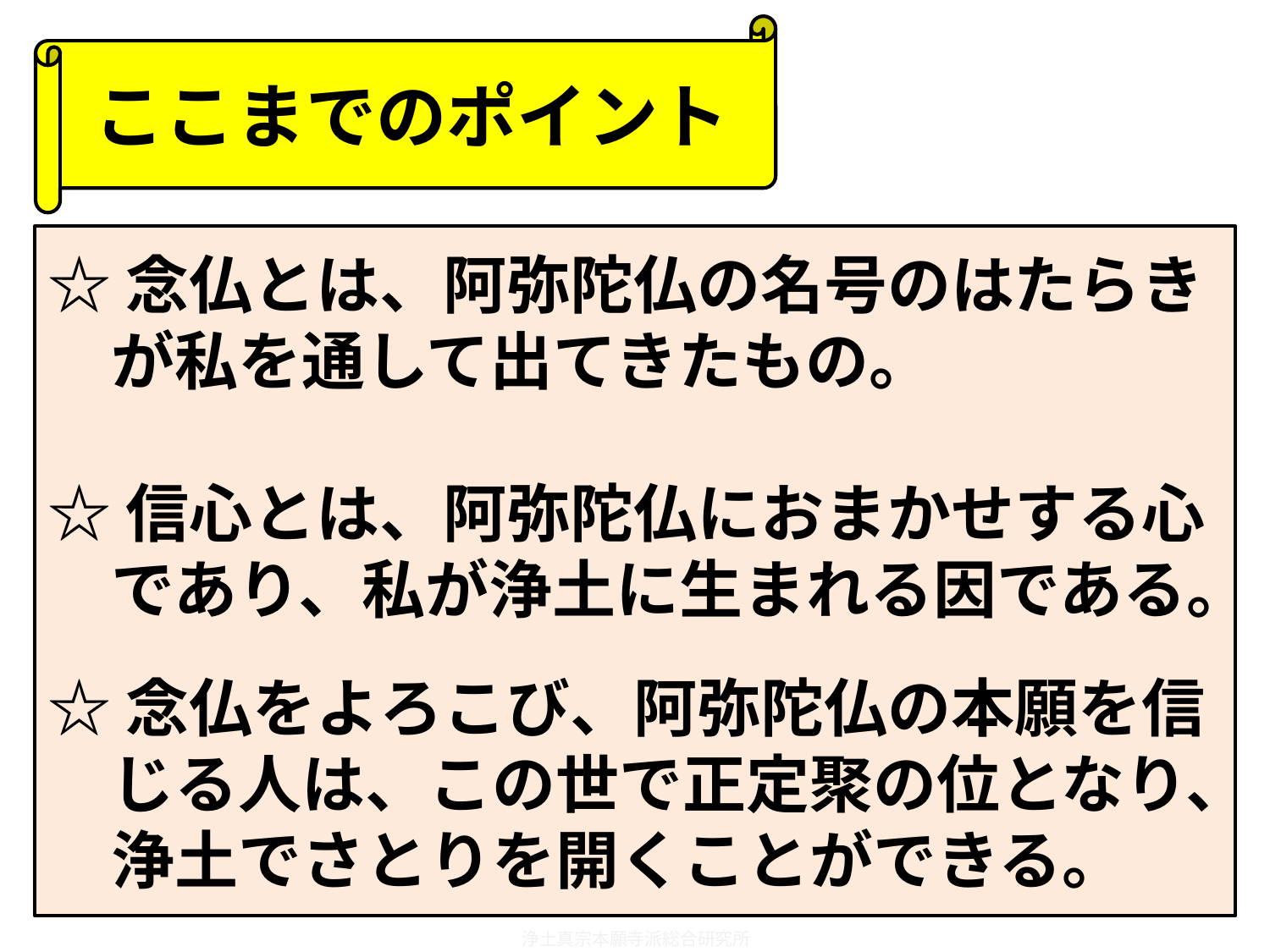

ここまでのポイント
☆念仏とは、阿弥陀仏の名号のはたらき
　が私を通して出てきたもの。

☆信心とは、阿弥陀仏におまかせする心
　であり、私が浄土に生まれる因である。

☆念仏をよろこび、阿弥陀仏の本願を信
　じる人は、この世で正定聚の位となり、
　浄土でさとりを開くことができる。